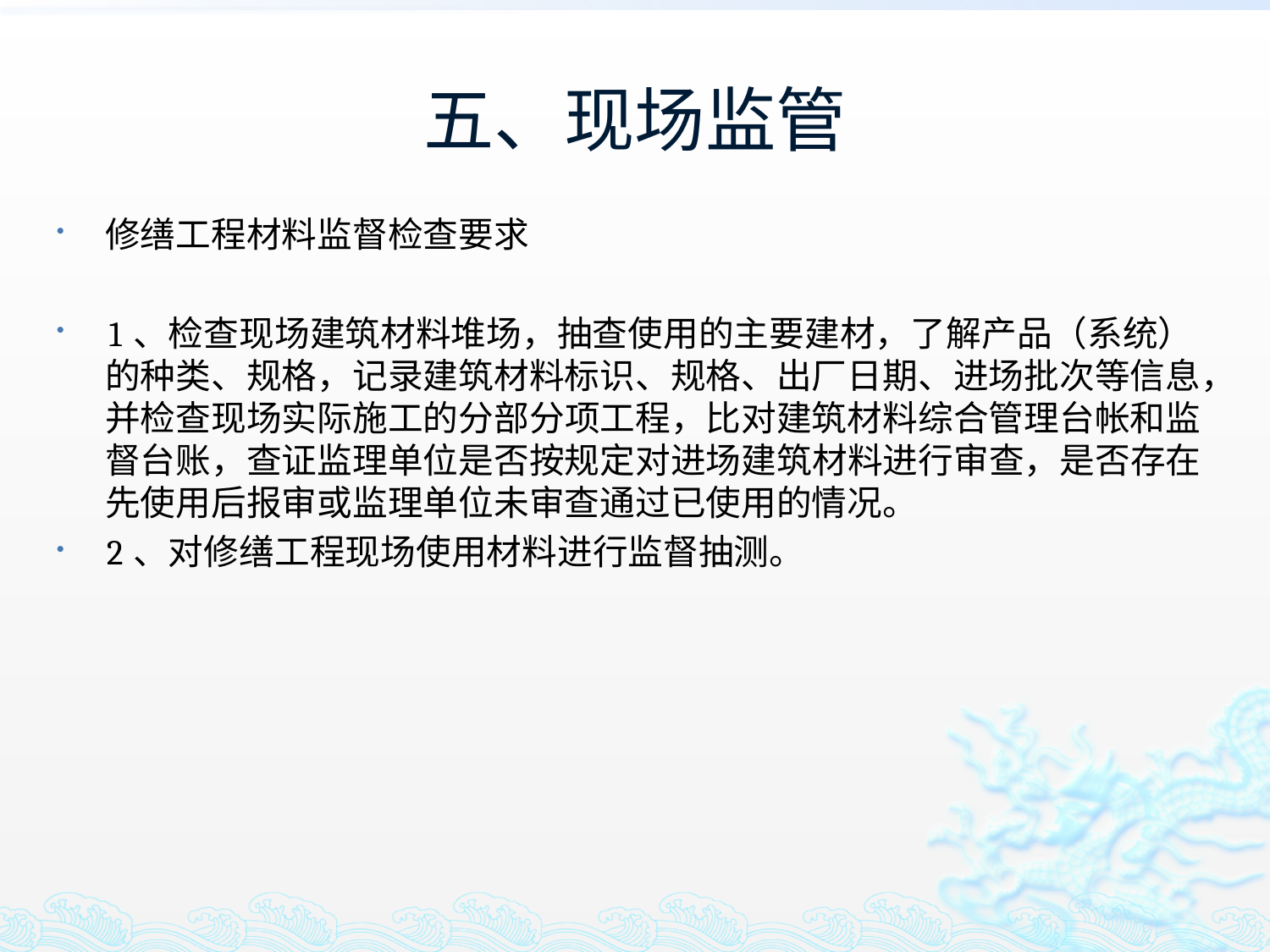

五、现场监管
修缮工程材料监督检查要求

1、检查现场建筑材料堆场，抽查使用的主要建材，了解产品（系统）的种类、规格，记录建筑材料标识、规格、出厂日期、进场批次等信息，并检查现场实际施工的分部分项工程，比对建筑材料综合管理台帐和监督台账，查证监理单位是否按规定对进场建筑材料进行审查，是否存在先使用后报审或监理单位未审查通过已使用的情况。
2、对修缮工程现场使用材料进行监督抽测。